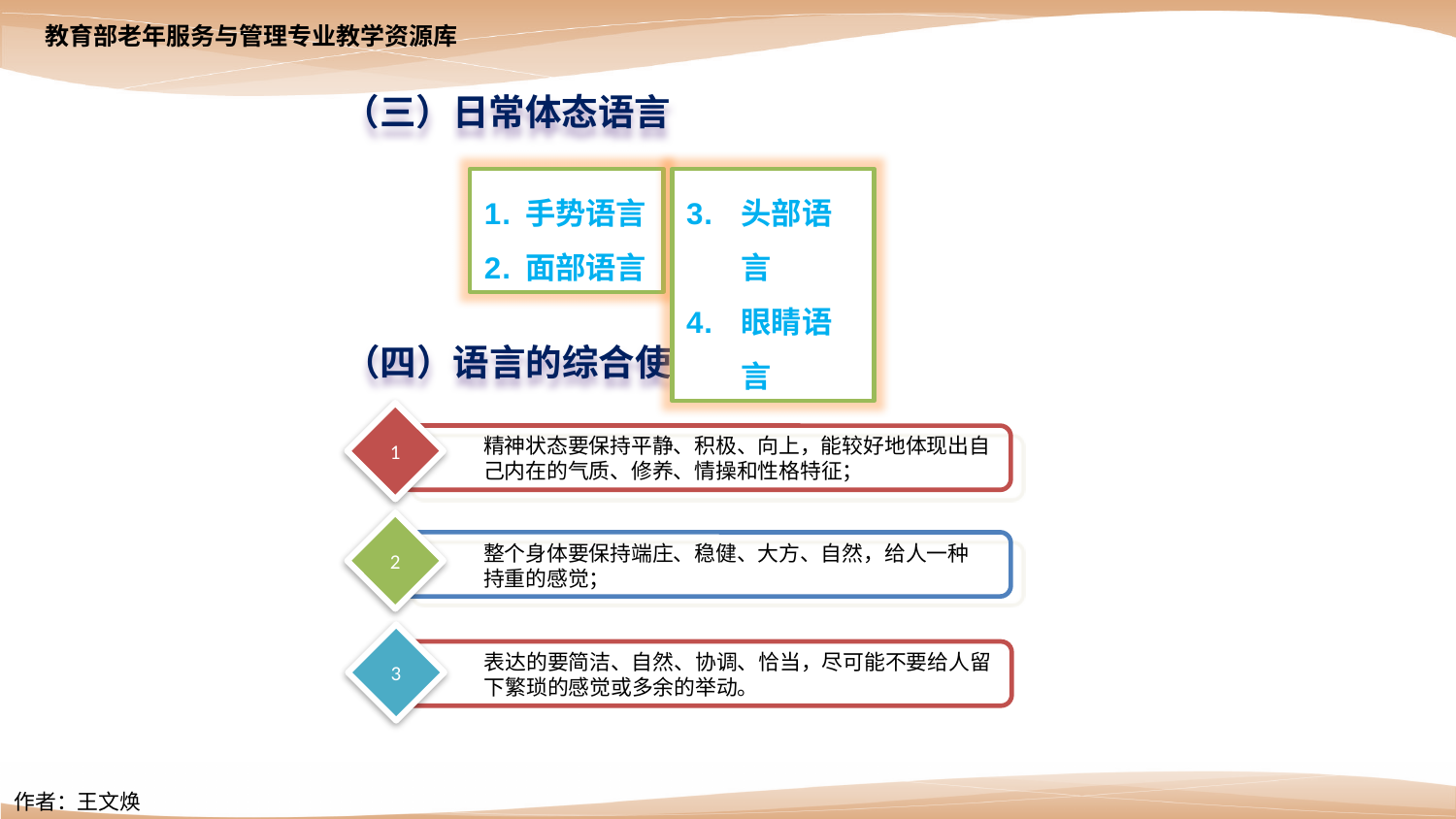

（三）日常体态语言
头部语言
眼睛语言
手势语言
面部语言
（四）语言的综合使用
1

2

3

精神状态要保持平静、积极、向上，能较好地体现出自己内在的气质、修养、情操和性格特征；
整个身体要保持端庄、稳健、大方、自然，给人一种持重的感觉；
表达的要简洁、自然、协调、恰当，尽可能不要给人留下繁琐的感觉或多余的举动。